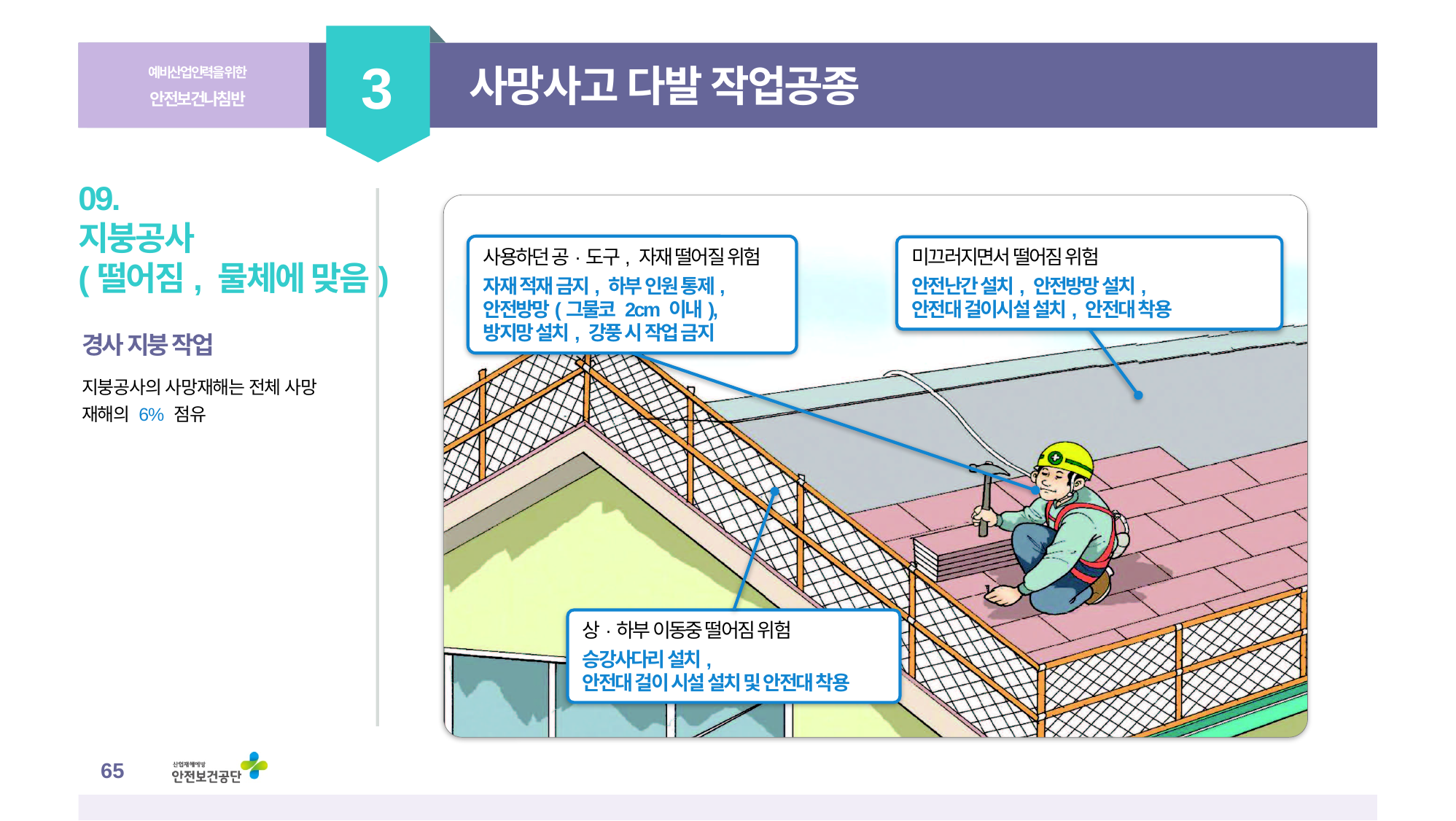

3
예비산업인력을 위한
안전보건나침반
사망사고 다발 작업공종
09.
지붕공사
(떨어짐, 물체에 맞음)

미끄러지면서 떨어짐 위험
안전난간 설치, 안전방망 설치,
안전대 걸이시설 설치, 안전대 착용
사용하던 공·도구, 자재 떨어질 위험
자재 적재 금지, 하부 인원 통제,
안전방망(그물코 2cm 이내),
방지망 설치, 강풍 시 작업 금지
상·하부 이동중 떨어짐 위험
승강사다리 설치,
안전대 걸이 시설 설치 및 안전대 착용
경사 지붕 작업
지붕공사의 사망재해는 전체 사망
재해의 6% 점유